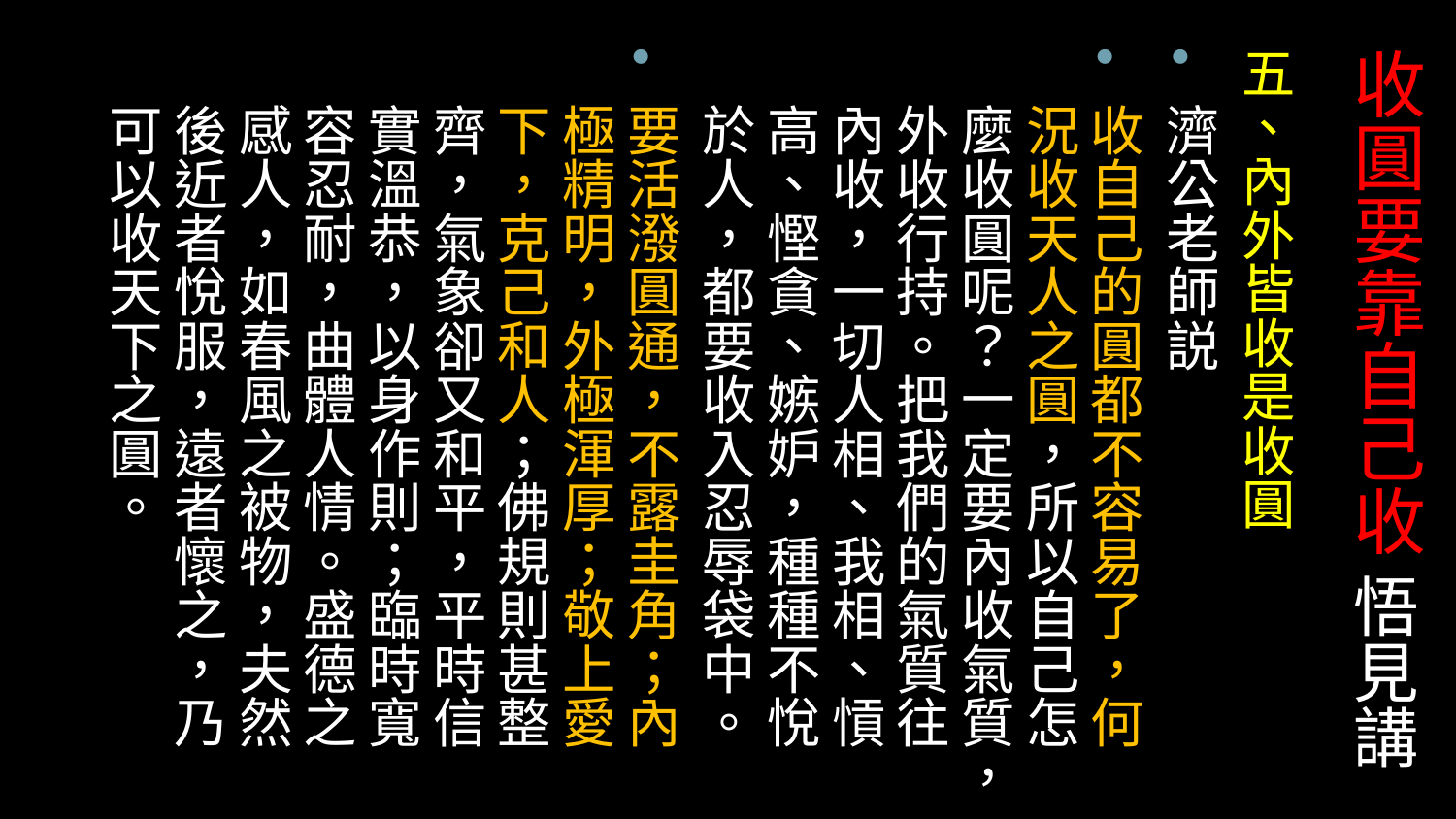

# 收圓要靠自己收 悟見講
五、內外皆收是收圓
濟公老師説
收自己的圓都不容易了，何況收天人之圓，所以自己怎麼收圓呢？一定要內收氣質，外收行持。把我們的氣質往內收，一切人相、我相、愩高、慳貪、嫉妒，種種不悅於人，都要收入忍辱袋中。
要活潑圓通，不露圭角；內極精明，外極渾厚；敬上愛下，克己和人；佛規則甚整齊，氣象卻又和平，平時信實溫恭，以身作則；臨時寬容忍耐，曲體人情。盛德之感人，如春風之被物，夫然後近者悅服，遠者懷之，乃可以收天下之圓。